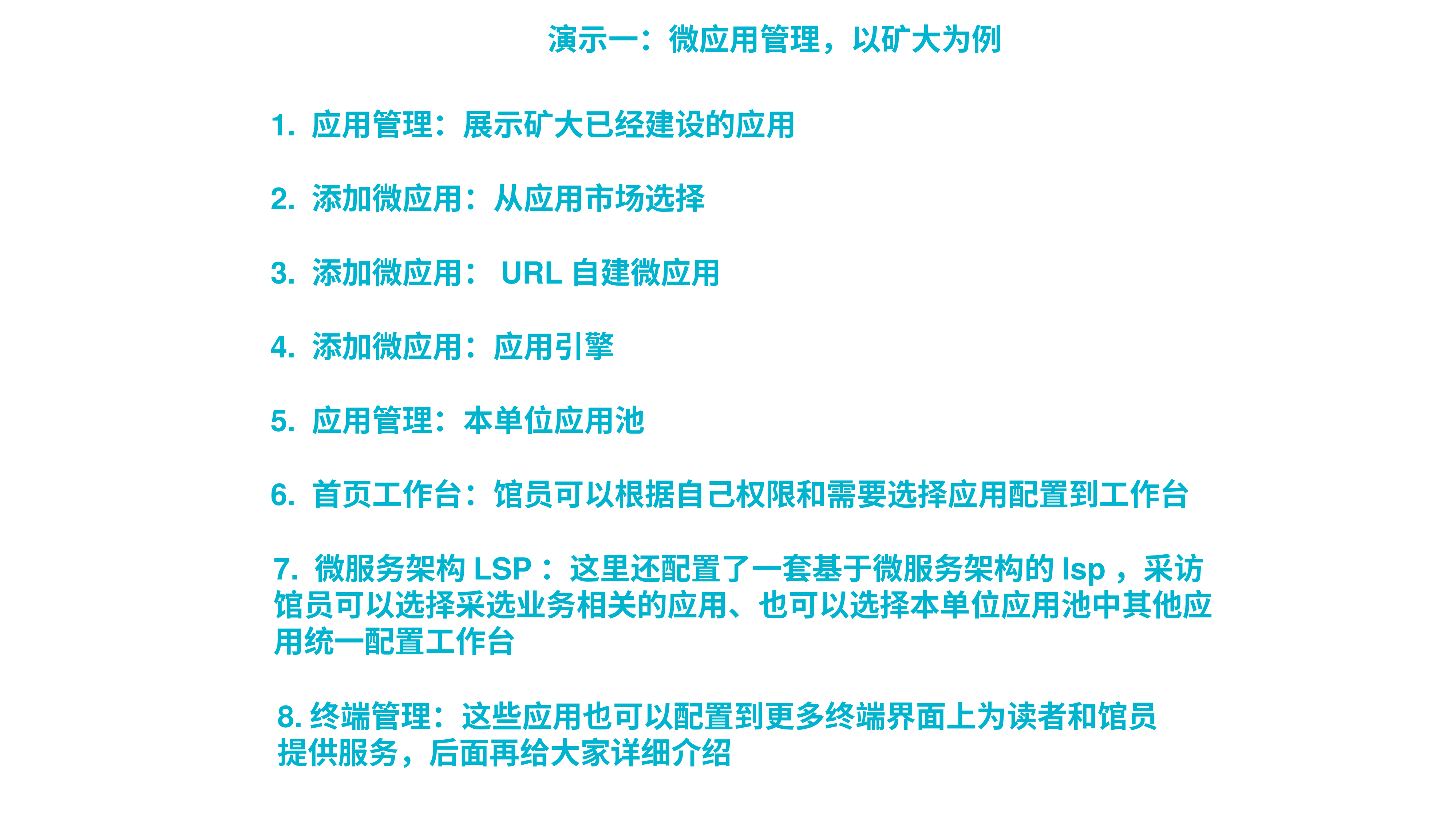

演示一：微应用管理，以矿大为例
1. 应用管理：展示矿大已经建设的应用
2. 添加微应用：从应用市场选择
3. 添加微应用：URL自建微应用
4. 添加微应用：应用引擎
5. 应用管理：本单位应用池
6. 首页工作台：馆员可以根据自己权限和需要选择应用配置到工作台
7. 微服务架构LSP：这里还配置了一套基于微服务架构的lsp，采访馆员可以选择采选业务相关的应用、也可以选择本单位应用池中其他应用统一配置工作台
8.终端管理：这些应用也可以配置到更多终端界面上为读者和馆员提供服务，后面再给大家详细介绍